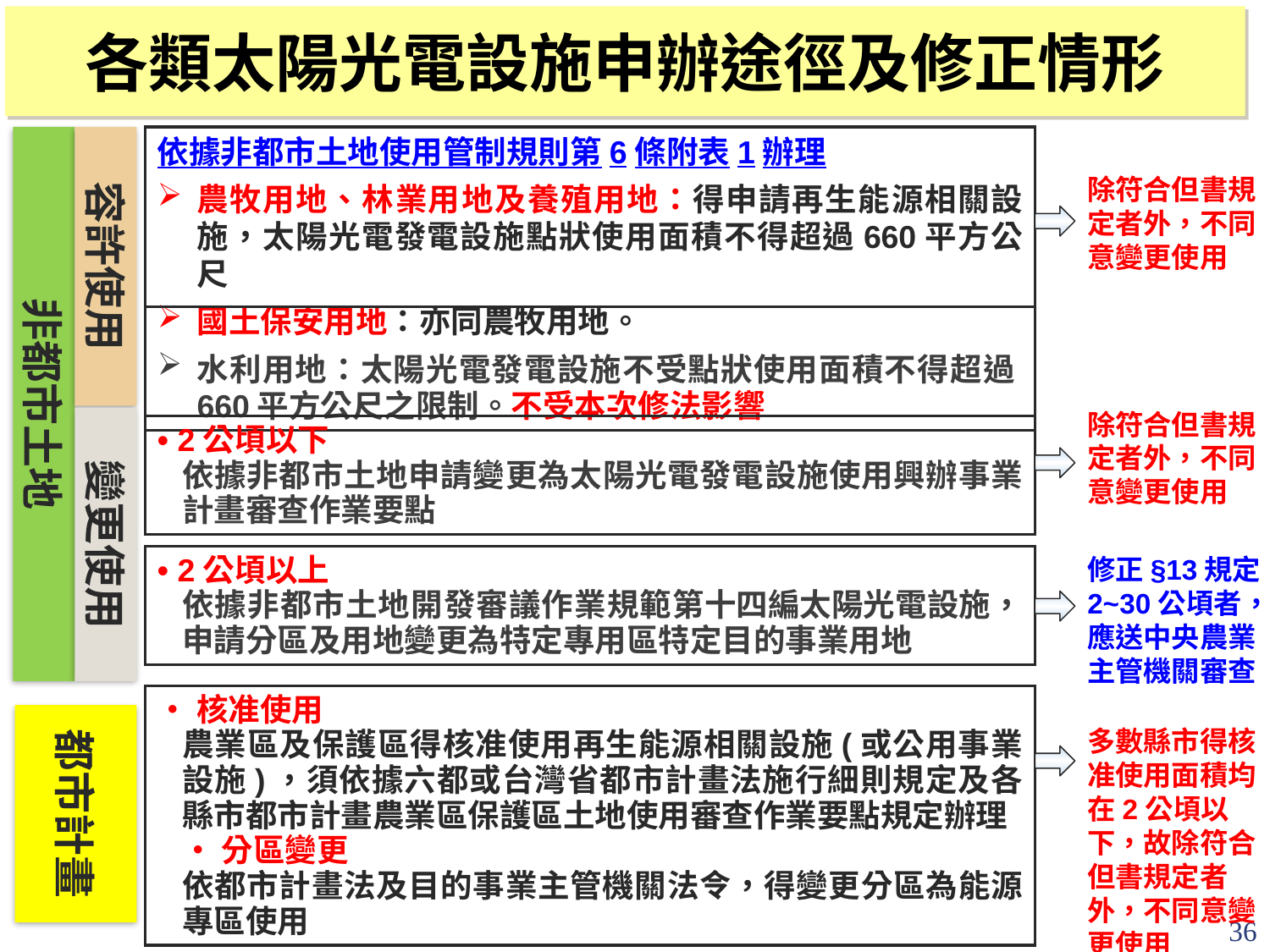

各類太陽光電設施申辦途徑及修正情形

非都市土地
容許使用
依據非都市土地使用管制規則第6條附表1辦理
農牧用地、林業用地及養殖用地：得申請再生能源相關設施，太陽光電發電設施點狀使用面積不得超過660平方公尺
國土保安用地：亦同農牧用地。
水利用地：太陽光電發電設施不受點狀使用面積不得超過660平方公尺之限制。不受本次修法影響
除符合但書規定者外，不同意變更使用

除符合但書規定者外，不同意變更使用
變更使用
• 2公頃以下
依據非都市土地申請變更為太陽光電發電設施使用興辦事業計畫審查作業要點

修正§13規定
2~30公頃者，應送中央農業主管機關審查
• 2公頃以上
依據非都市土地開發審議作業規範第十四編太陽光電設施，申請分區及用地變更為特定專用區特定目的事業用地

•核准使用
農業區及保護區得核准使用再生能源相關設施(或公用事業設施)，須依據六都或台灣省都市計畫法施行細則規定及各縣市都市計畫農業區保護區土地使用審查作業要點規定辦理
•分區變更
依都市計畫法及目的事業主管機關法令，得變更分區為能源專區使用
都市計畫
多數縣市得核准使用面積均在2公頃以下，故除符合但書規定者外，不同意變更使用

36